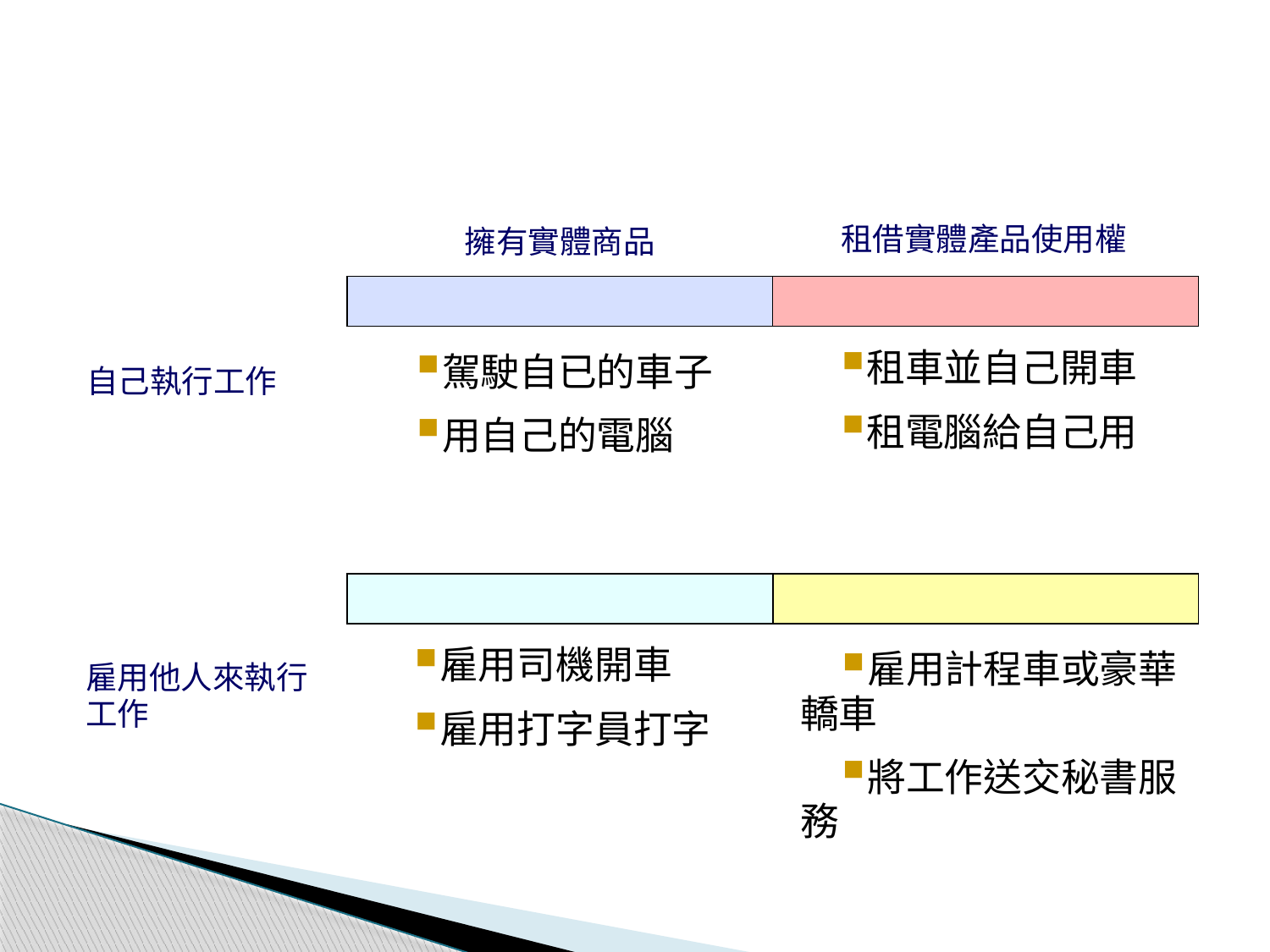

# 創造服務作為擁有或使用產品 之替代品 (圖 3.10)
租借實體產品使用權
擁有實體商品

租車並自己開車
租電腦給自己用

駕駛自已的車子
用自己的電腦
自己執行工作

雇用司機開車
雇用打字員打字
雇用計程車或豪華	轎車
將工作送交秘書服	務
雇用他人來執行工作